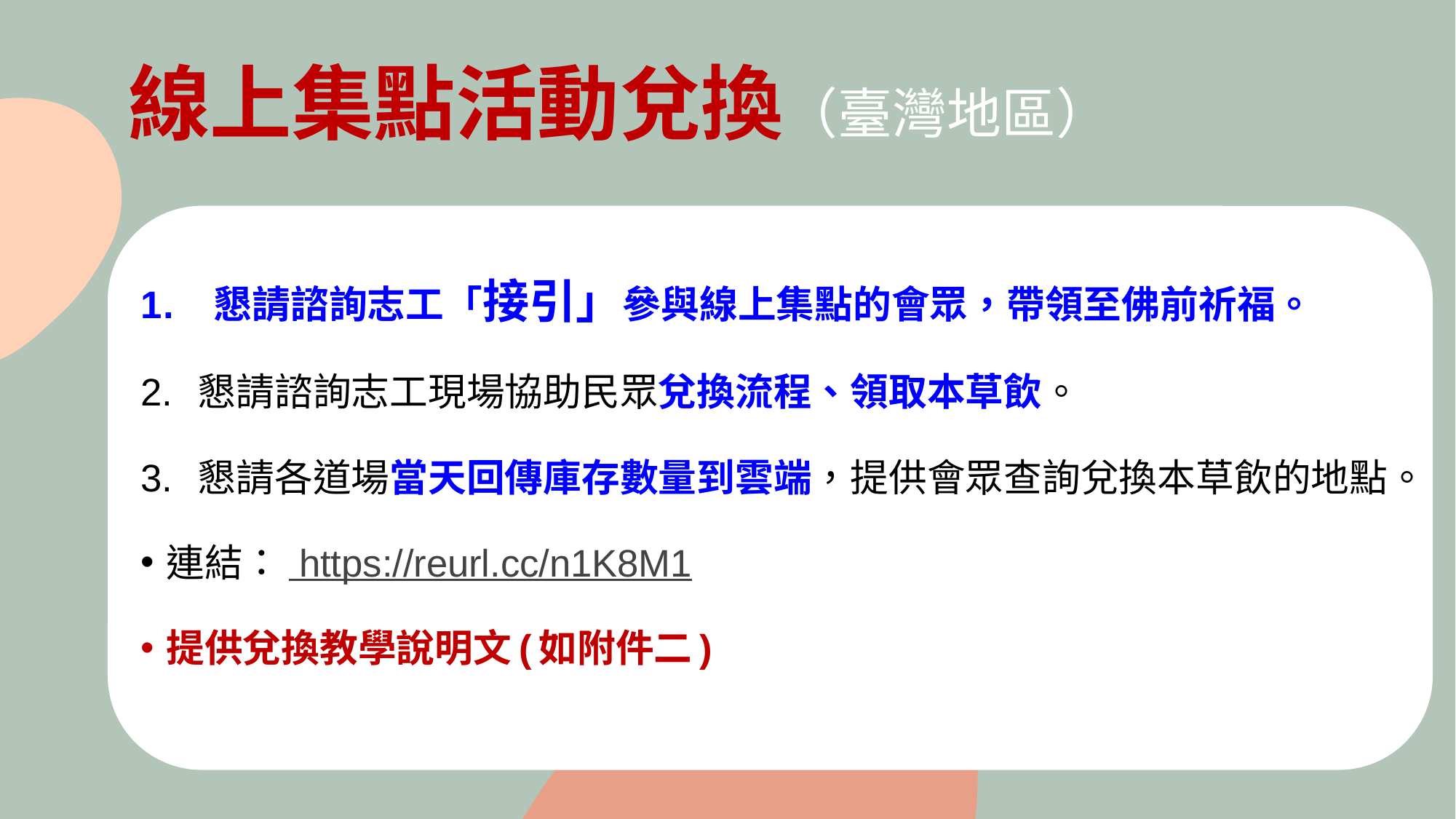

# 線上集點活動兌換（臺灣地區）

 懇請諮詢志工「接引」參與線上集點的會眾，帶領至佛前祈福。
懇請諮詢志工現場協助民眾兌換流程、領取本草飲。
懇請各道場當天回傳庫存數量到雲端，提供會眾查詢兌換本草飲的地點。
連結： https://reurl.cc/n1K8M1
提供兌換教學說明文(如附件二)